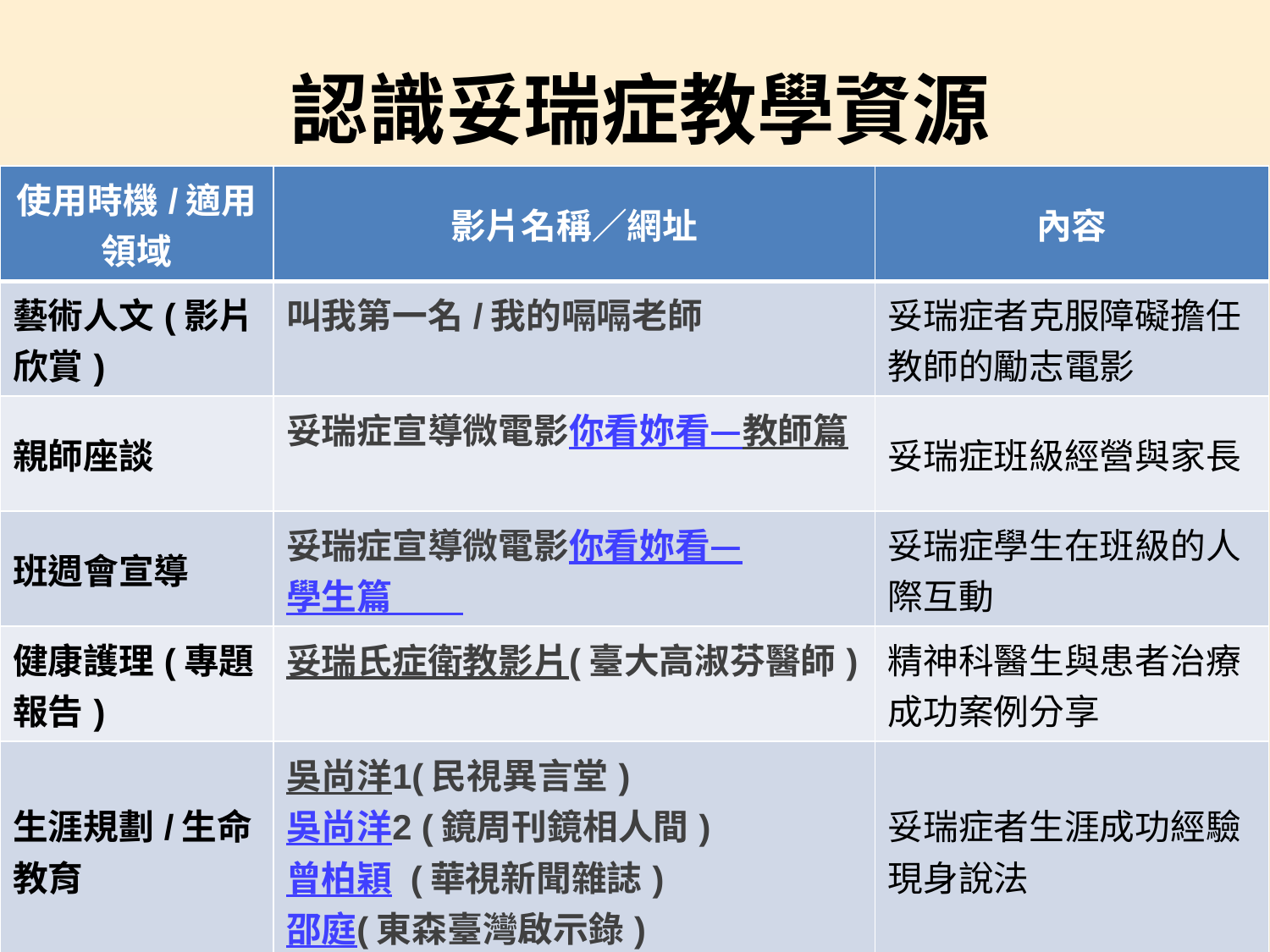

# 認識妥瑞症教學資源
| 使用時機/適用領域 | 影片名稱／網址 | 內容 |
| --- | --- | --- |
| 藝術人文(影片欣賞) | 叫我第一名/我的嗝嗝老師 | 妥瑞症者克服障礙擔任教師的勵志電影 |
| 親師座談 | 妥瑞症宣導微電影你看妳看—教師篇 | 妥瑞症班級經營與家長 |
| 班週會宣導 | 妥瑞症宣導微電影你看妳看—學生篇 | 妥瑞症學生在班級的人際互動 |
| 健康護理(專題報告) | 妥瑞氏症衛教影片(臺大高淑芬醫師) | 精神科醫生與患者治療成功案例分享 |
| 生涯規劃/生命教育 | 吳尚洋1(民視異言堂) 吳尚洋2 (鏡周刊鏡相人間) 曾柏穎 (華視新聞雜誌) 邵庭(東森臺灣啟示錄) | 妥瑞症者生涯成功經驗現身說法 |
| 閱讀推廣 | 《站在學生前面》遠流 《勇氣之歌》智園 《我生氣，但我更爭氣》張老師文化 | 自傳類書籍 |